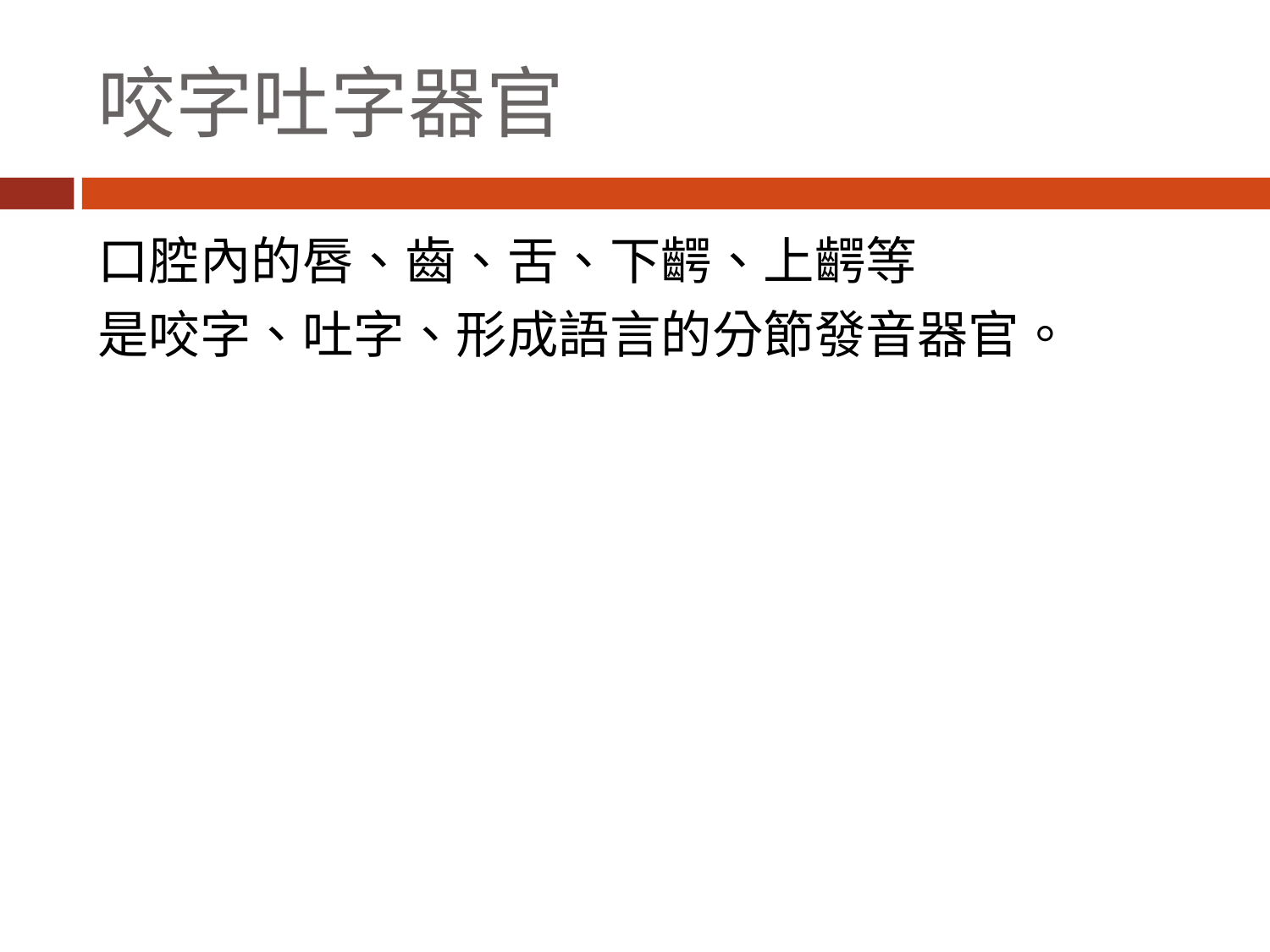

# 咬字吐字器官
口腔內的唇、齒、舌、下齶、上齶等
是咬字、吐字、形成語言的分節發音器官。